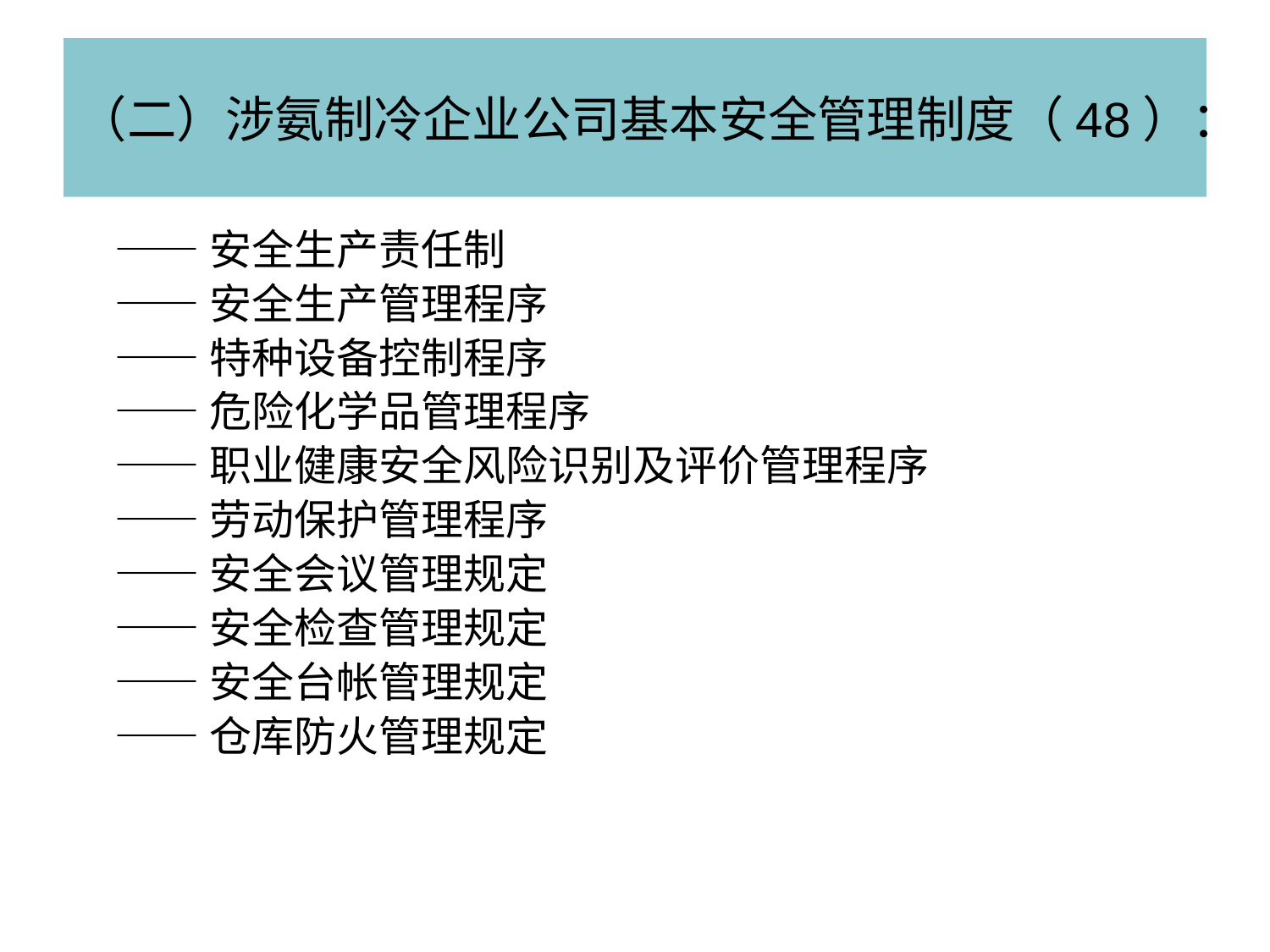

# （二）涉氨制冷企业公司基本安全管理制度（48）：
——安全生产责任制
——安全生产管理程序
——特种设备控制程序
——危险化学品管理程序
——职业健康安全风险识别及评价管理程序
——劳动保护管理程序
——安全会议管理规定
——安全检查管理规定
——安全台帐管理规定
——仓库防火管理规定

64